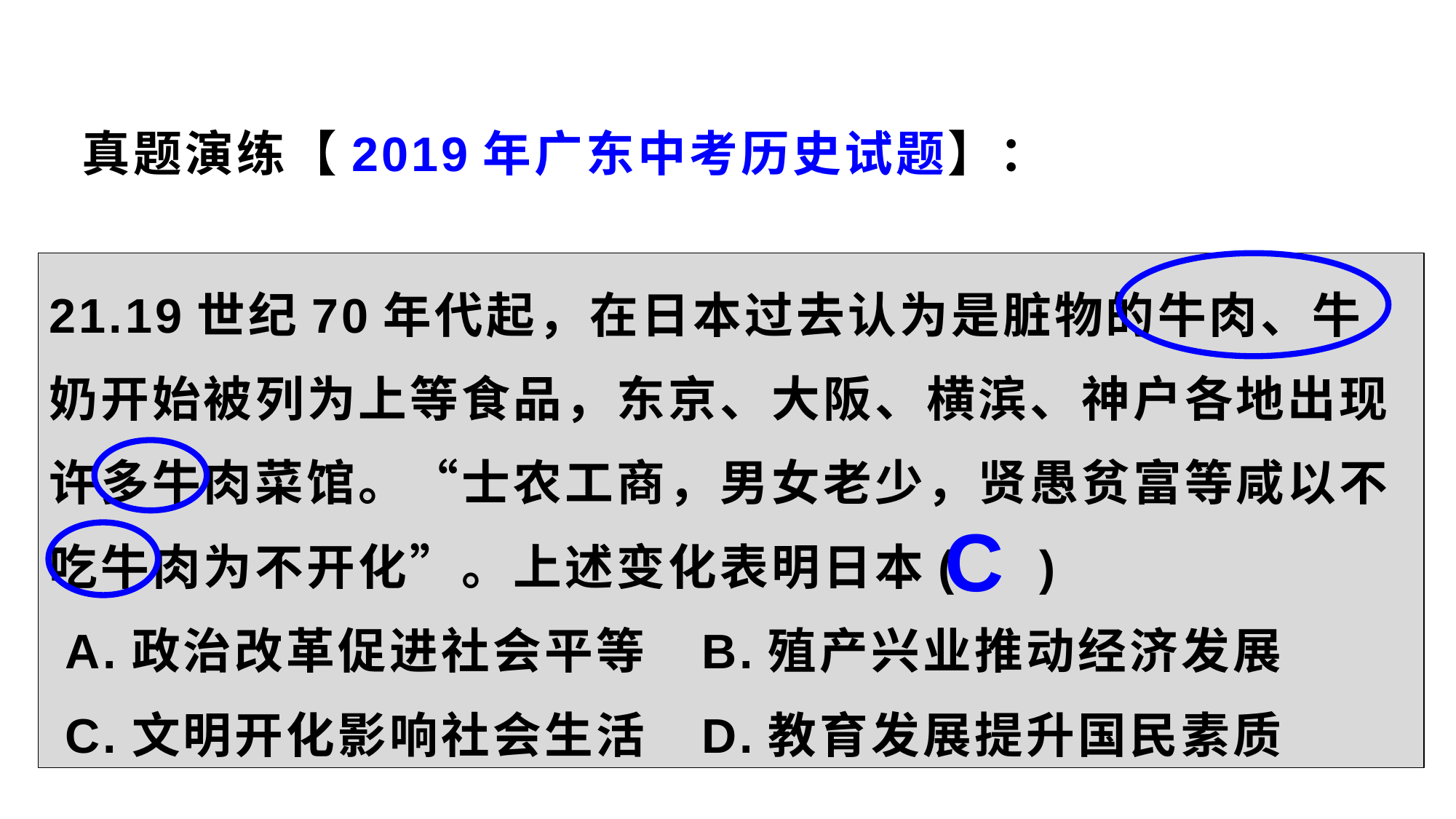

真题演练【2019年广东中考历史试题】：
21.19世纪70年代起，在日本过去认为是脏物的牛肉、牛奶开始被列为上等食品，东京、大阪、横滨、神户各地出现许多牛肉菜馆。“士农工商，男女老少，贤愚贫富等咸以不吃牛肉为不开化”。上述变化表明日本(     )
 A.政治改革促进社会平等   B.殖产兴业推动经济发展
 C.文明开化影响社会生活   D.教育发展提升国民素质

C